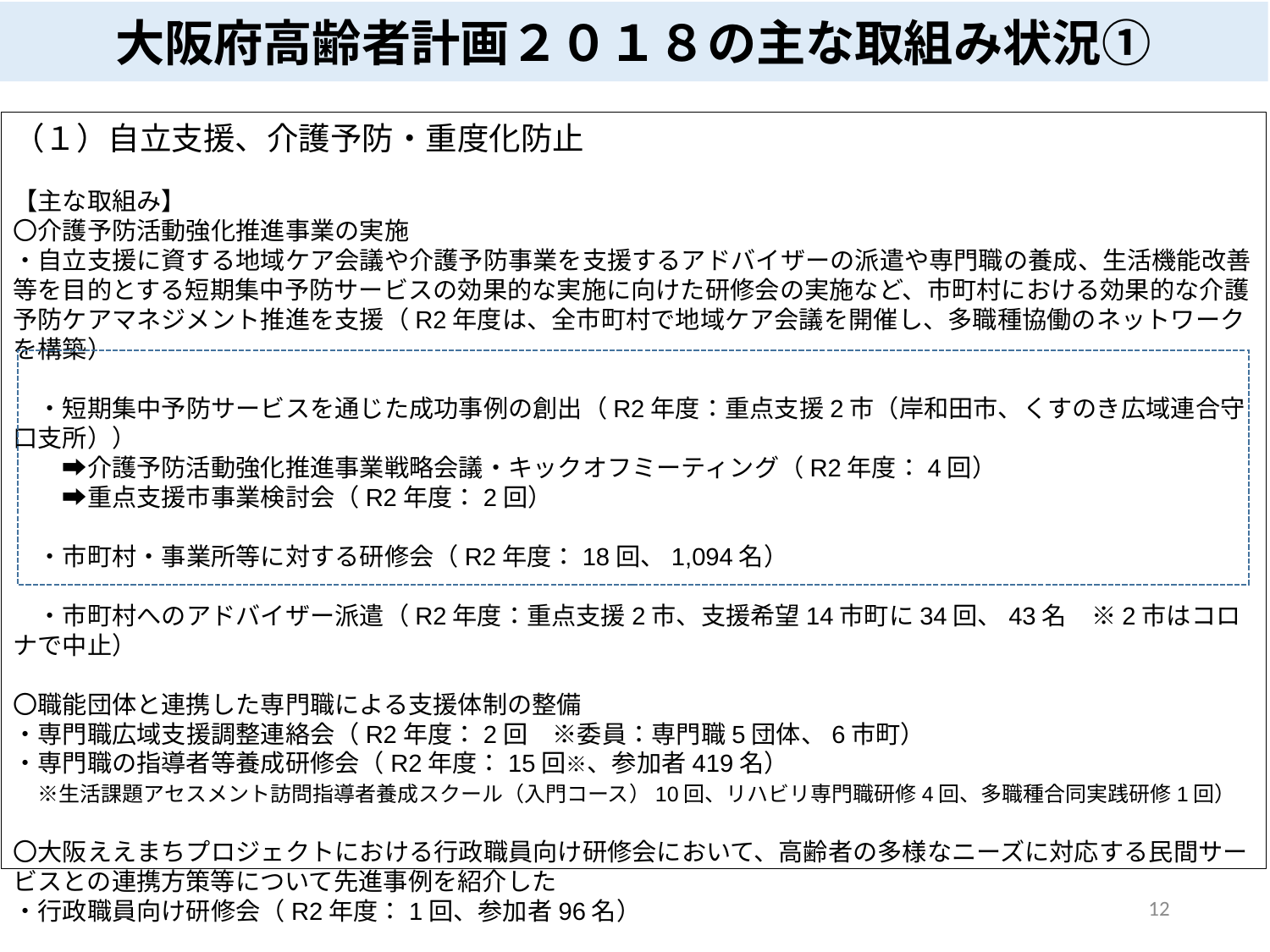

大阪府高齢者計画２０１８の主な取組み状況①
（１）自立支援、介護予防・重度化防止

【主な取組み】
〇介護予防活動強化推進事業の実施
・自立支援に資する地域ケア会議や介護予防事業を支援するアドバイザーの派遣や専門職の養成、生活機能改善等を目的とする短期集中予防サービスの効果的な実施に向けた研修会の実施など、市町村における効果的な介護予防ケアマネジメント推進を支援（R2年度は、全市町村で地域ケア会議を開催し、多職種協働のネットワークを構築）

　・短期集中予防サービスを通じた成功事例の創出（R2年度：重点支援2市（岸和田市、くすのき広域連合守口支所））
　　➡介護予防活動強化推進事業戦略会議・キックオフミーティング（R2年度：4回）
　　➡重点支援市事業検討会（R2年度：2回）

　・市町村・事業所等に対する研修会（R2年度：18回、1,094名）

　・市町村へのアドバイザー派遣（R2年度：重点支援2市、支援希望14市町に34回、43名　※2市はコロナで中止）

〇職能団体と連携した専門職による支援体制の整備
・専門職広域支援調整連絡会（R2年度：2回　※委員：専門職5団体、6市町）
・専門職の指導者等養成研修会（R2年度：15回※、参加者419名）
　※生活課題アセスメント訪問指導者養成スクール（入門コース）10回、リハビリ専門職研修4回、多職種合同実践研修1回）

〇大阪ええまちプロジェクトにおける行政職員向け研修会において、高齢者の多様なニーズに対応する民間サービスとの連携方策等について先進事例を紹介した
・行政職員向け研修会（R2年度：1回、参加者96名）

12